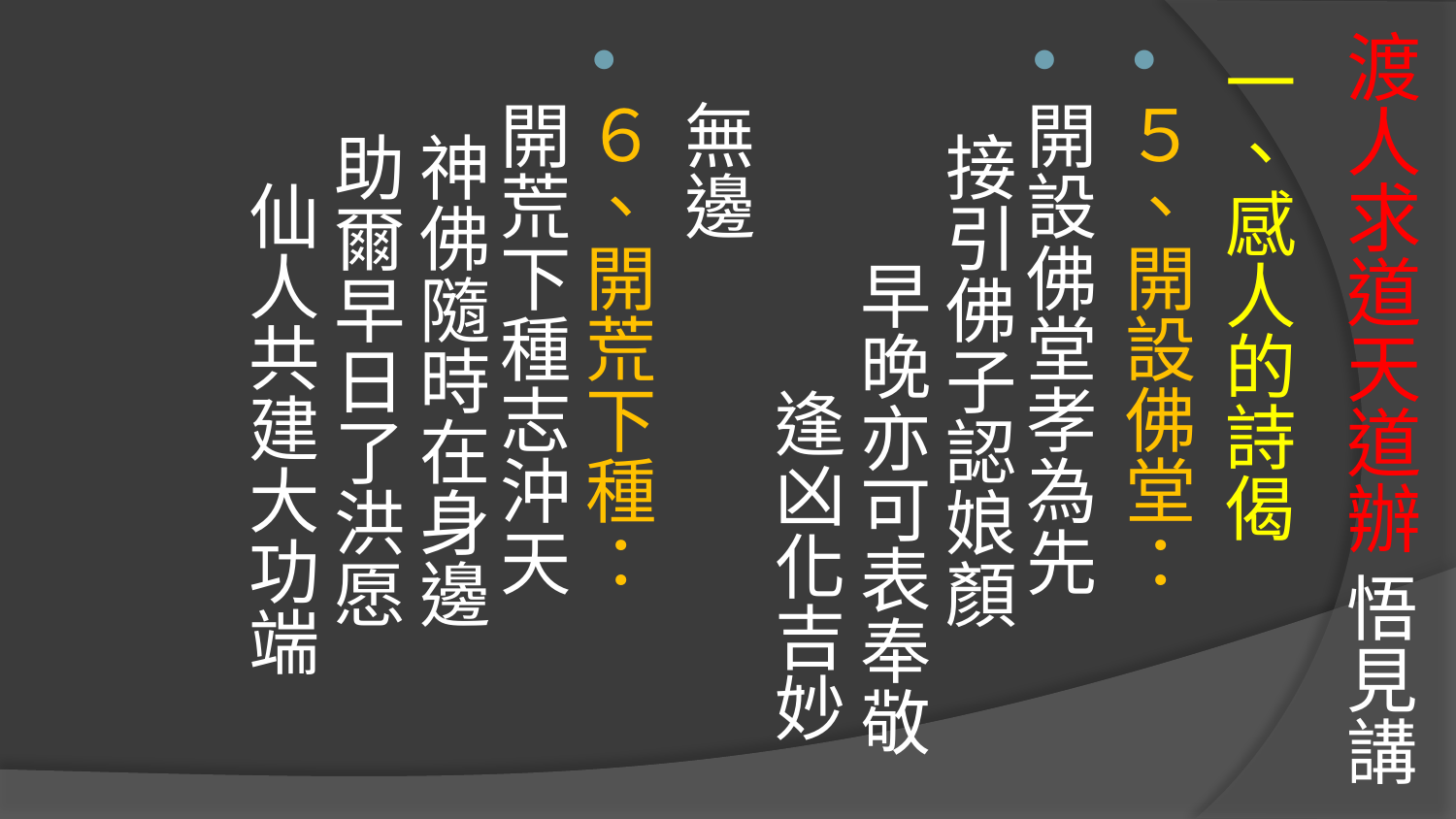

# 渡人求道天道辦 悟見講
一、感人的詩偈
５、開設佛堂：
開設佛堂孝為先              接引佛子認娘顏                    早晚亦可表奉敬                    逢凶化吉妙無邊
６、開荒下種：
開荒下種志沖天              神佛隨時在身邊            助爾早日了洪愿               仙人共建大功端